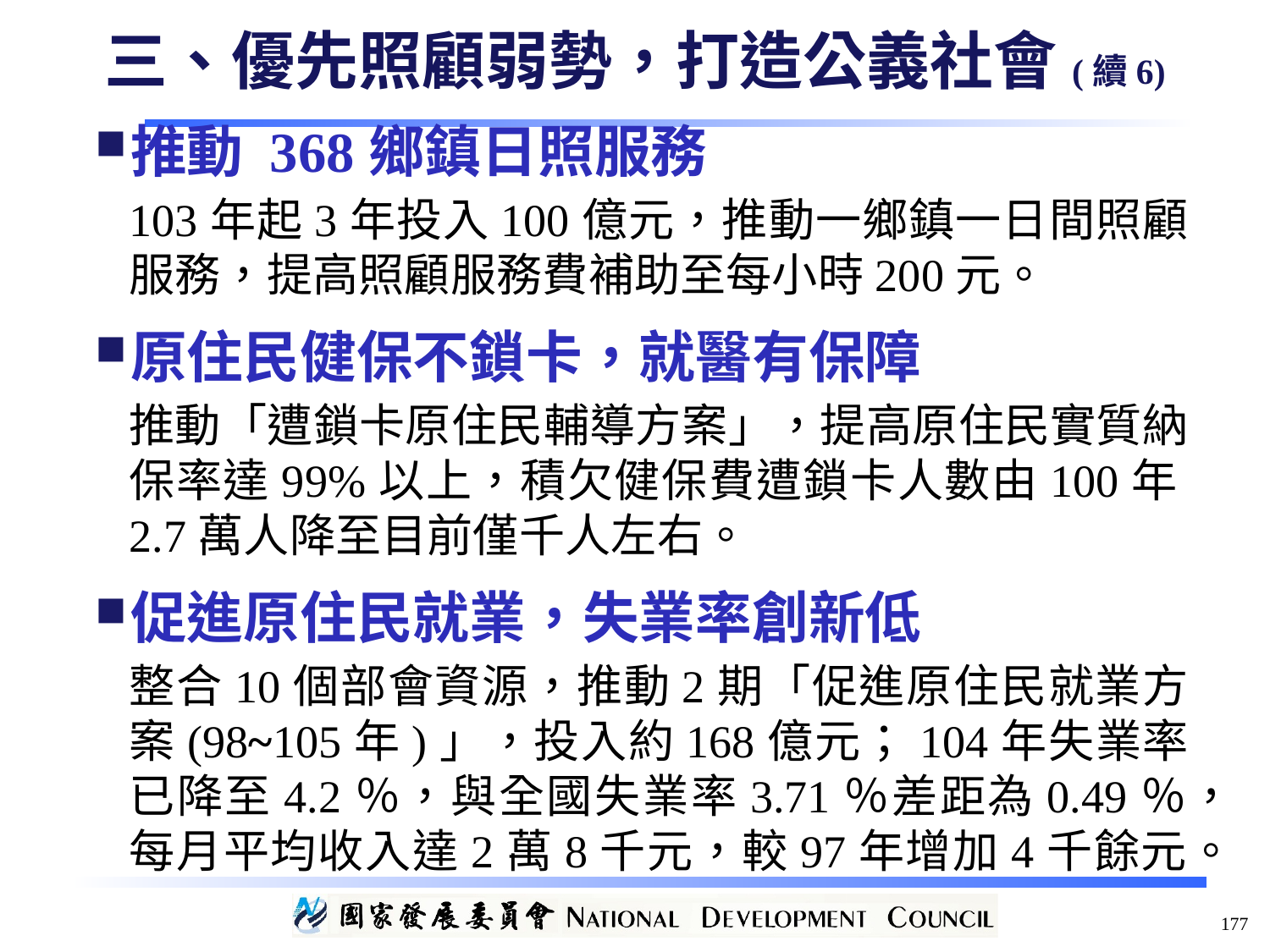

三、優先照顧弱勢，打造公義社會(續6)
推動 368鄉鎮日照服務
103年起3年投入100億元，推動一鄉鎮一日間照顧服務，提高照顧服務費補助至每小時200元。
原住民健保不鎖卡，就醫有保障
推動「遭鎖卡原住民輔導方案」，提高原住民實質納保率達99%以上，積欠健保費遭鎖卡人數由100年2.7萬人降至目前僅千人左右。
促進原住民就業，失業率創新低
整合10個部會資源，推動2期「促進原住民就業方案(98~105年)」，投入約168億元；104年失業率已降至4.2％，與全國失業率3.71％差距為0.49％，每月平均收入達2萬8千元，較97年增加4千餘元。

177